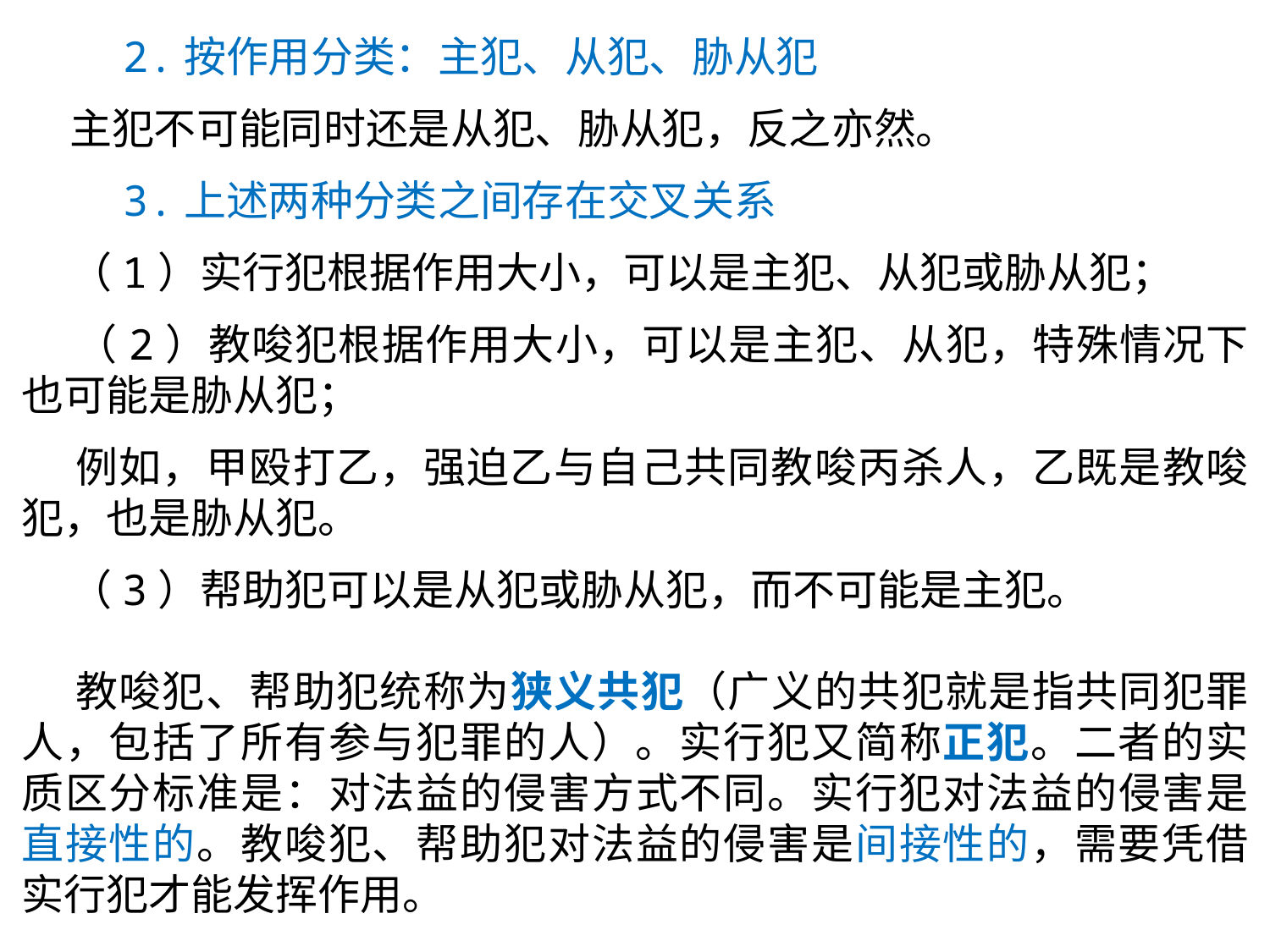

2.按作用分类：主犯、从犯、胁从犯

    主犯不可能同时还是从犯、胁从犯，反之亦然。

    3.上述两种分类之间存在交叉关系

    （1）实行犯根据作用大小，可以是主犯、从犯或胁从犯；

    （2）教唆犯根据作用大小，可以是主犯、从犯，特殊情况下也可能是胁从犯；

    例如，甲殴打乙，强迫乙与自己共同教唆丙杀人，乙既是教唆犯，也是胁从犯。

    （3）帮助犯可以是从犯或胁从犯，而不可能是主犯。

    教唆犯、帮助犯统称为狭义共犯（广义的共犯就是指共同犯罪人，包括了所有参与犯罪的人）。实行犯又简称正犯。二者的实质区分标准是：对法益的侵害方式不同。实行犯对法益的侵害是直接性的。教唆犯、帮助犯对法益的侵害是间接性的，需要凭借实行犯才能发挥作用。